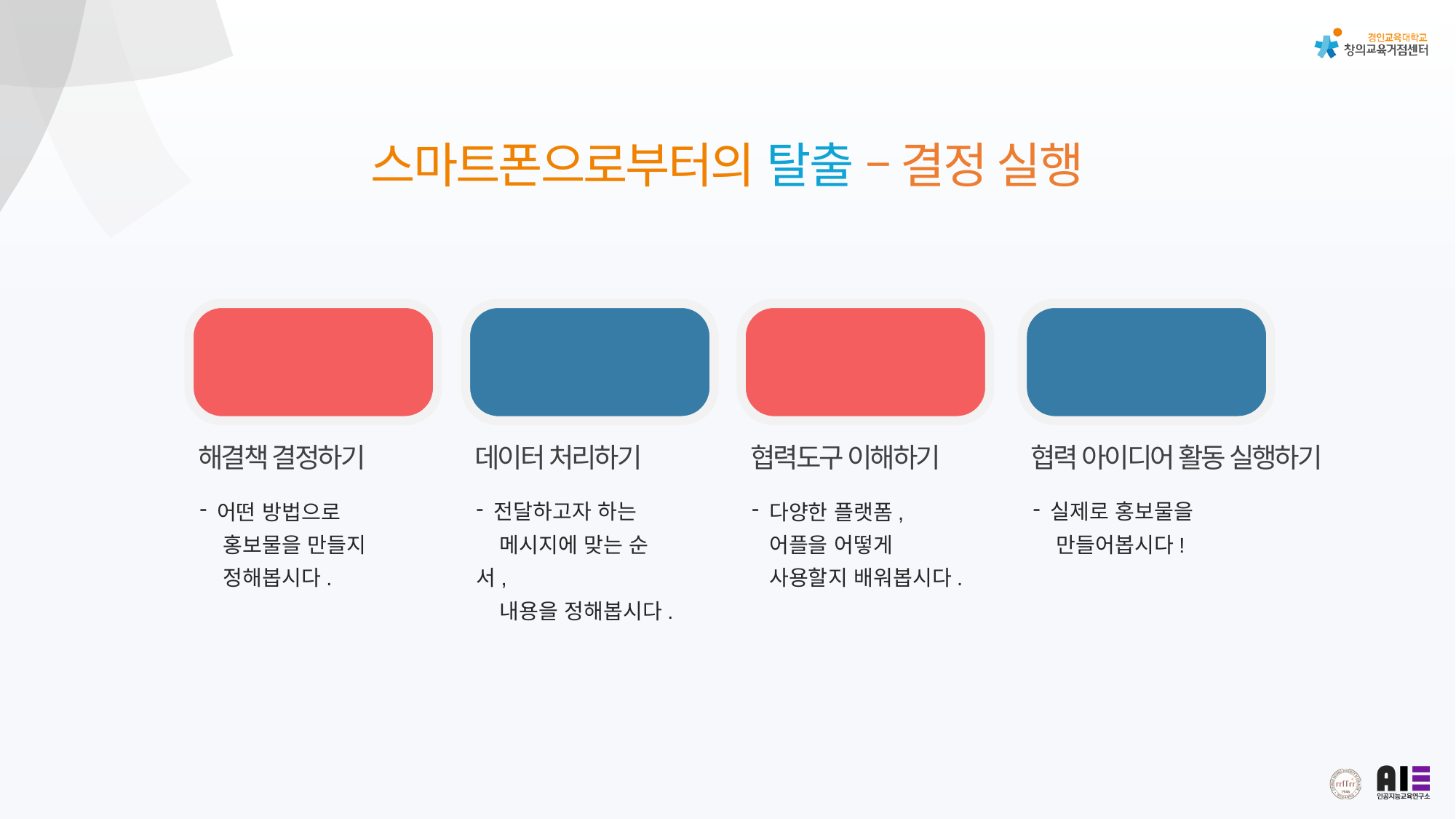

스마트폰으로부터의 탈출 – 결정 실행
01
해결책 결정하기
어떤 방법으로
   홍보물을 만들지
   정해봅시다.
02
데이터 처리하기
전달하고자 하는
   메시지에 맞는 순서,
   내용을 정해봅시다.
03
협력도구 이해하기
다양한 플랫폼, 어플을 어떻게 사용할지 배워봅시다.
04
협력 아이디어 활동 실행하기
실제로 홍보물을
   만들어봅시다!